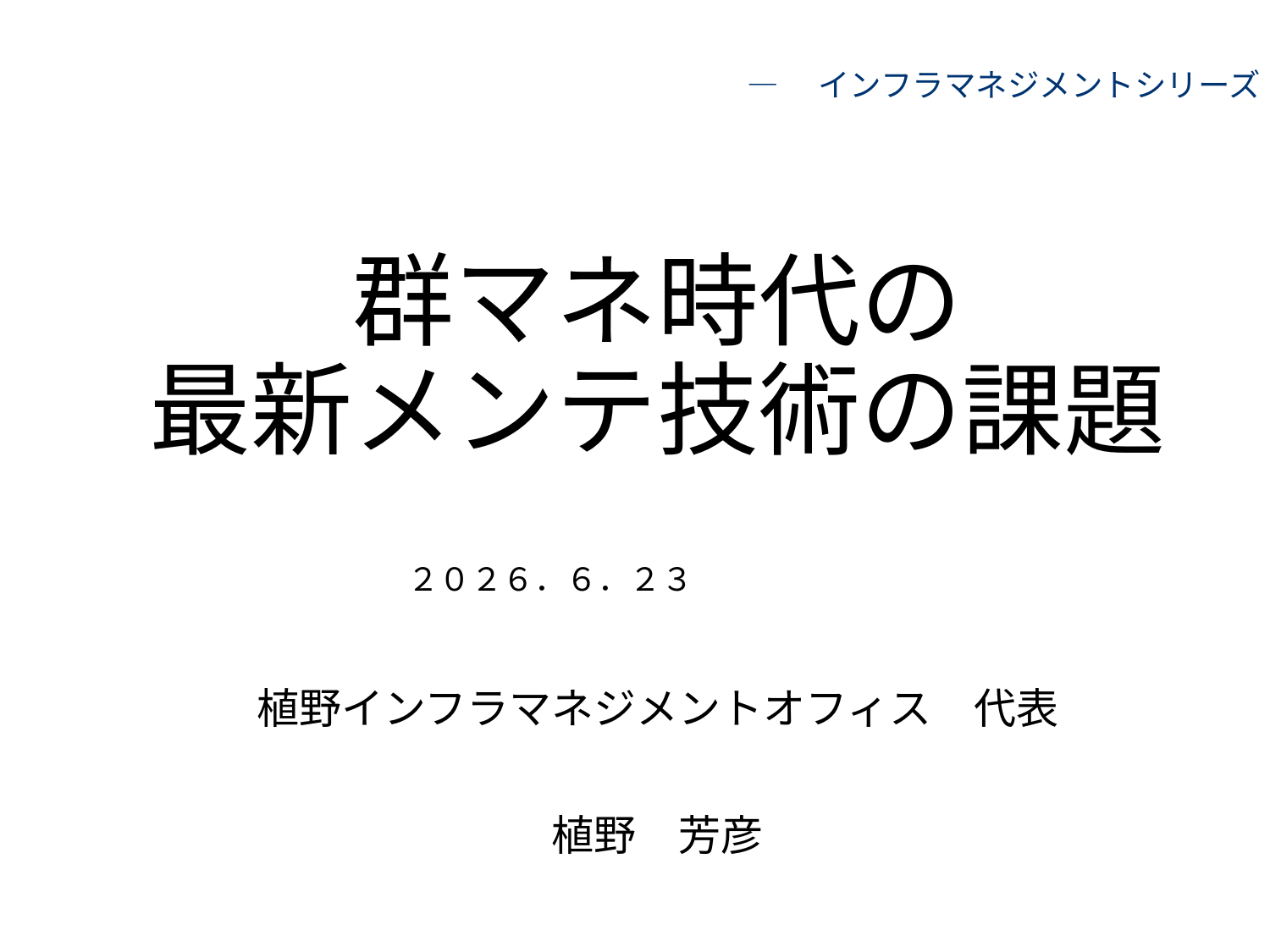

―　インフラマネジメントシリーズ　ー
# 群マネ時代の 最新メンテ技術の課題
２０２６．６．２３
植野インフラマネジメントオフィス　代表

植野　芳彦